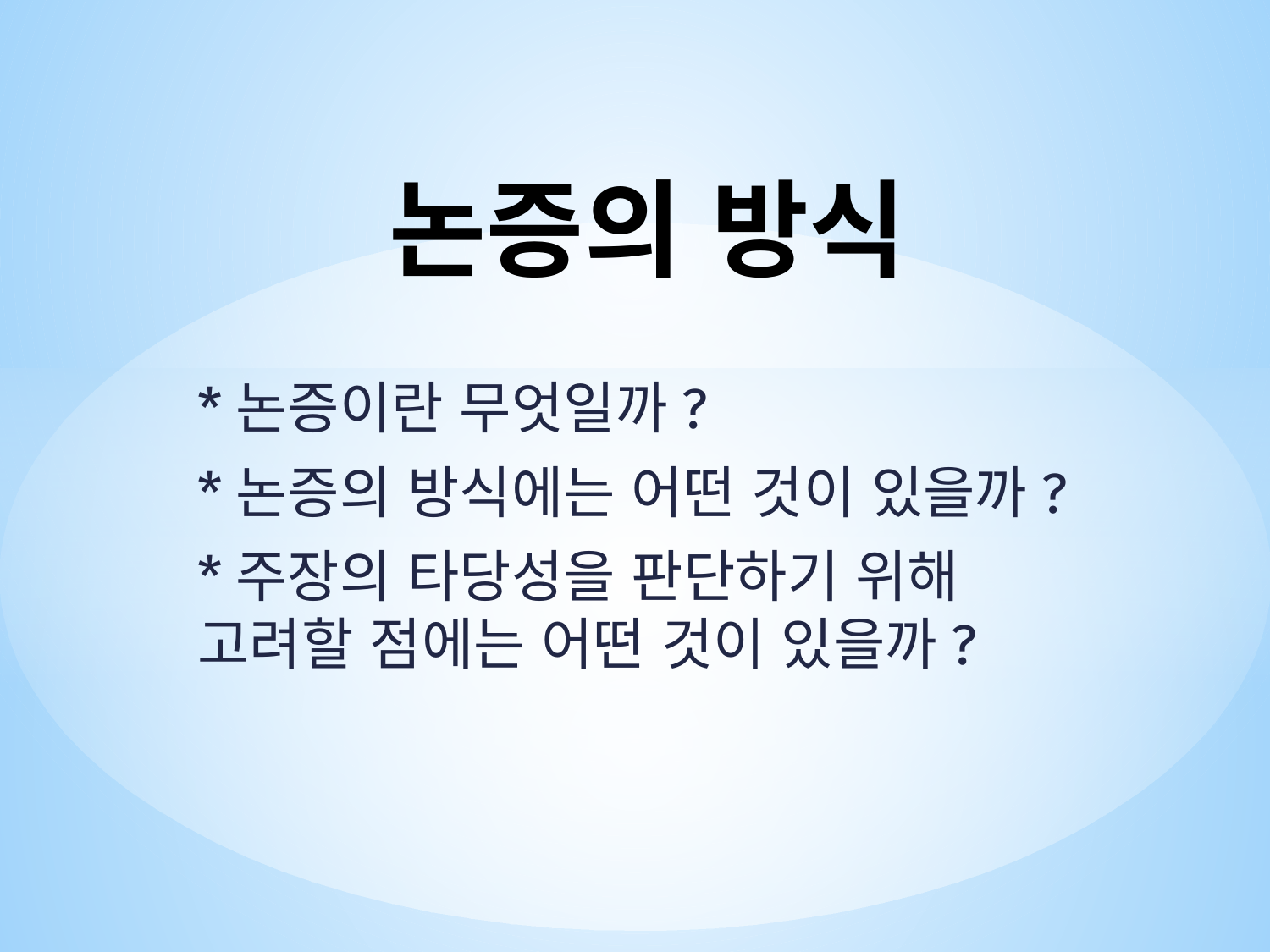

# 논증의 방식
*논증이란 무엇일까?
*논증의 방식에는 어떤 것이 있을까?
*주장의 타당성을 판단하기 위해 고려할 점에는 어떤 것이 있을까?